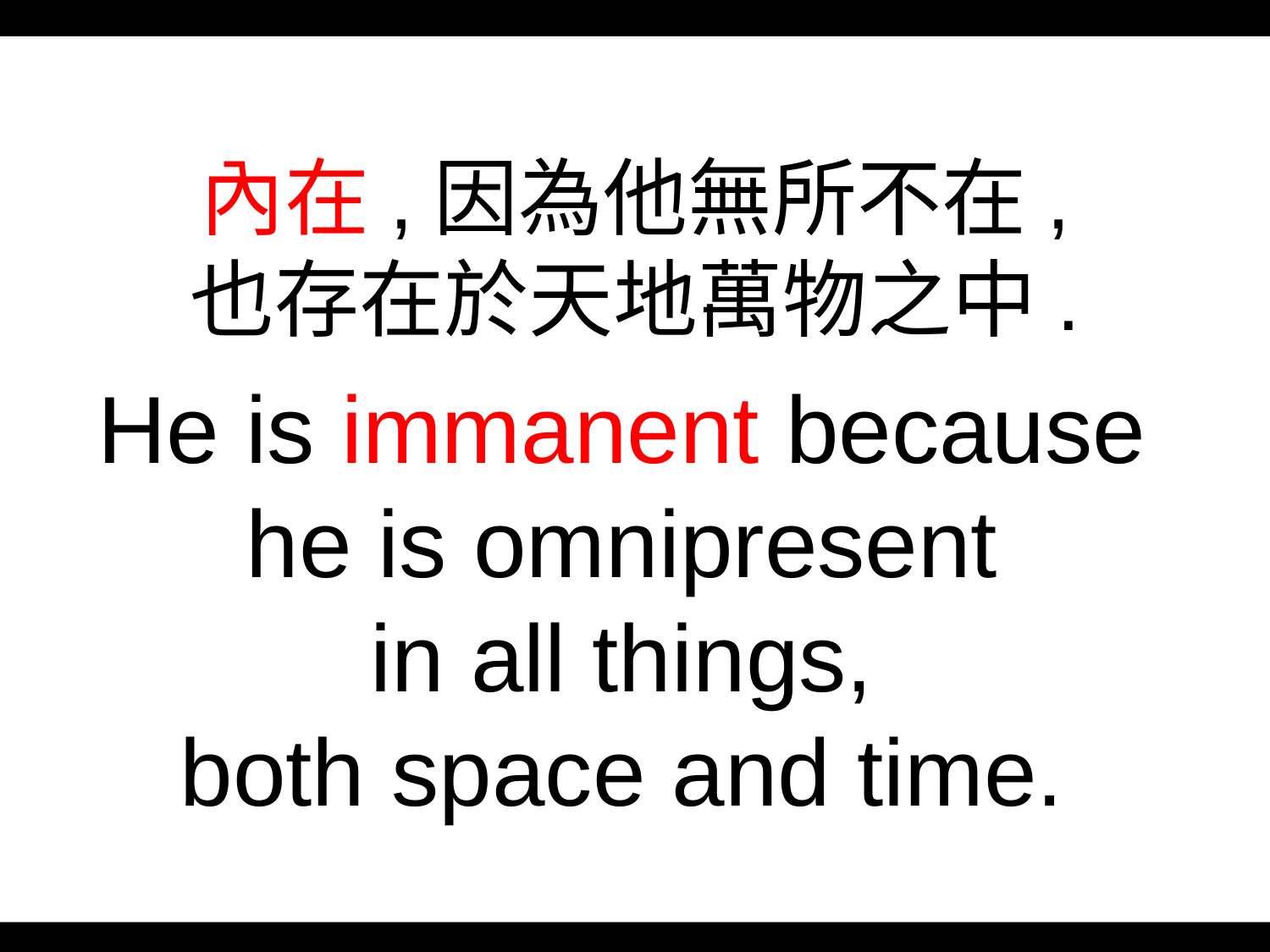

內在,因為他無所不在,
也存在於天地萬物之中.
He is immanent because
he is omnipresent
in all things,
both space and time.